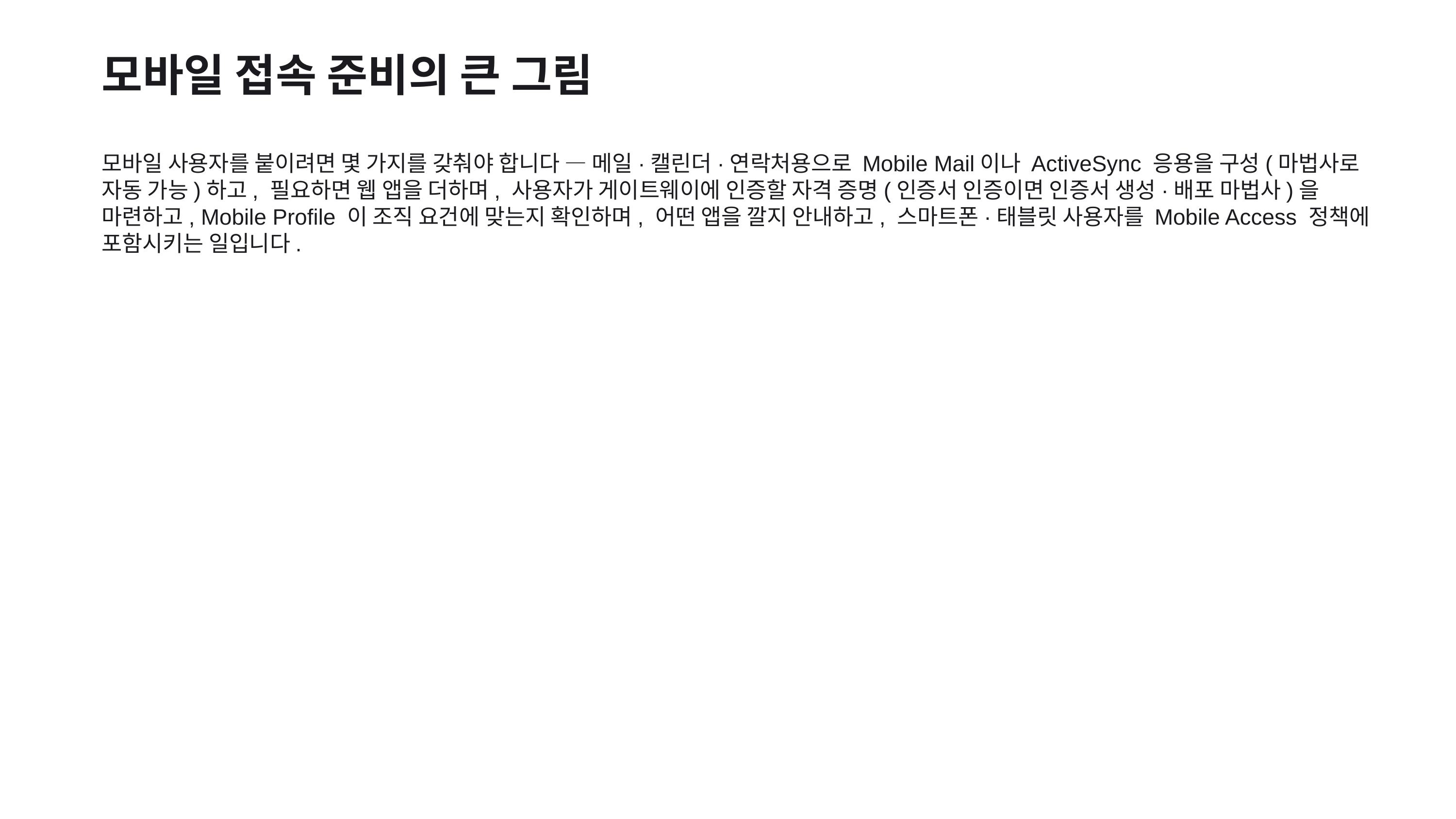

모바일 접속 준비의 큰 그림
모바일 사용자를 붙이려면 몇 가지를 갖춰야 합니다 — 메일·캘린더·연락처용으로 Mobile Mail이나 ActiveSync 응용을 구성(마법사로 자동 가능)하고, 필요하면 웹 앱을 더하며, 사용자가 게이트웨이에 인증할 자격 증명(인증서 인증이면 인증서 생성·배포 마법사)을 마련하고, Mobile Profile 이 조직 요건에 맞는지 확인하며, 어떤 앱을 깔지 안내하고, 스마트폰·태블릿 사용자를 Mobile Access 정책에 포함시키는 일입니다.